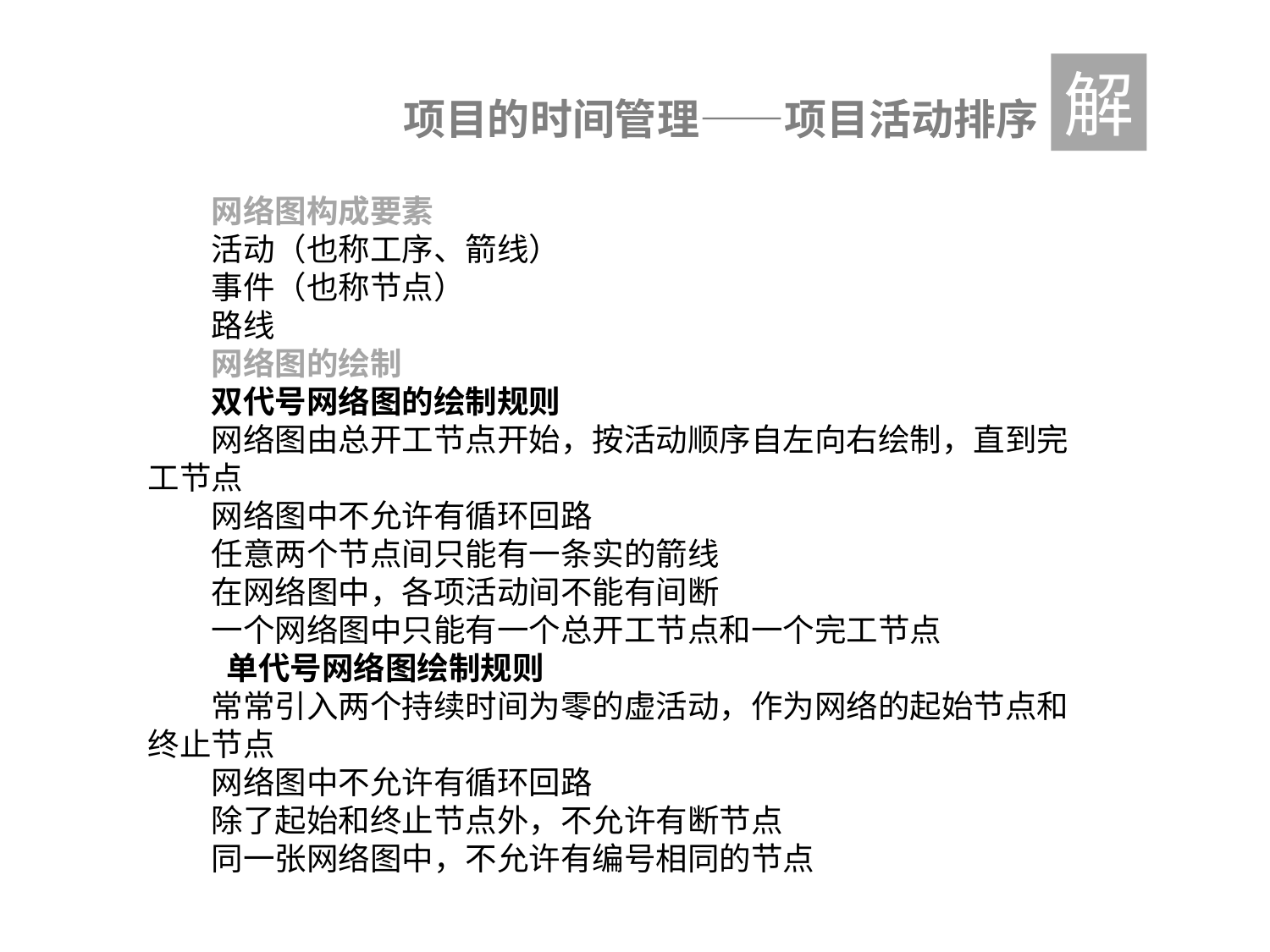

解
项目的时间管理——项目活动排序
网络图构成要素
活动（也称工序、箭线）
事件（也称节点）
路线
网络图的绘制
双代号网络图的绘制规则
网络图由总开工节点开始，按活动顺序自左向右绘制，直到完工节点
网络图中不允许有循环回路
任意两个节点间只能有一条实的箭线
在网络图中，各项活动间不能有间断
一个网络图中只能有一个总开工节点和一个完工节点
 单代号网络图绘制规则
常常引入两个持续时间为零的虚活动，作为网络的起始节点和终止节点
网络图中不允许有循环回路
除了起始和终止节点外，不允许有断节点
同一张网络图中，不允许有编号相同的节点